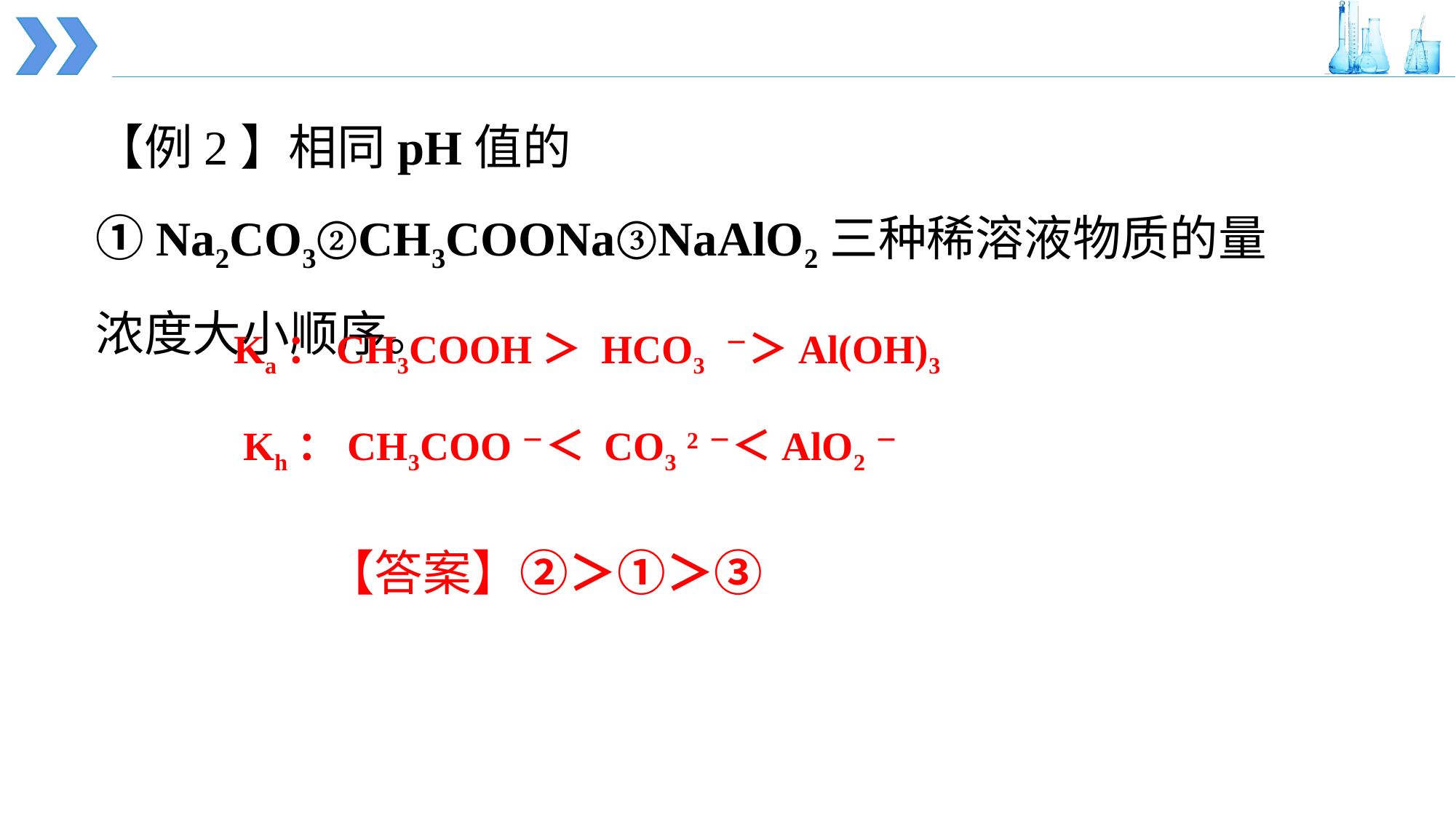

【例2】相同pH值的①Na2CO3②CH3COONa③NaAlO2三种稀溶液物质的量浓度大小顺序。

Ka：CH3COOH＞ HCO3 －＞Al(OH)3
 Kh：CH3COO－＜ CO3 2－＜AlO2－
【答案】②＞①＞③